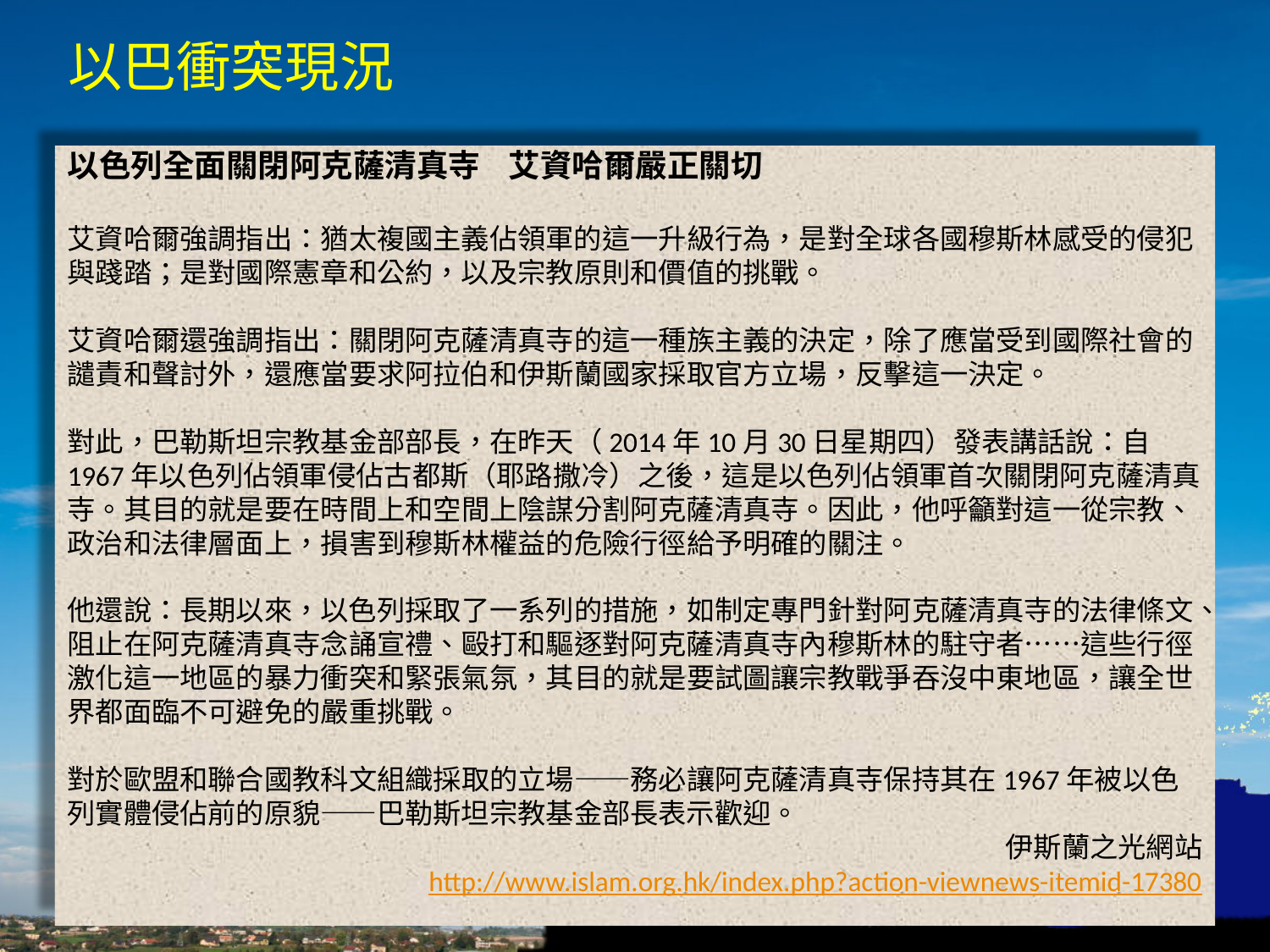

# 以巴衝突現況
以色列全面關閉阿克薩清真寺    艾資哈爾嚴正關切

艾資哈爾強調指出：猶太複國主義佔領軍的這一升級行為，是對全球各國穆斯林感受的侵犯與踐踏；是對國際憲章和公約，以及宗教原則和價值的挑戰。

艾資哈爾還強調指出：關閉阿克薩清真寺的這一種族主義的決定，除了應當受到國際社會的譴責和聲討外，還應當要求阿拉伯和伊斯蘭國家採取官方立場，反擊這一決定。

對此，巴勒斯坦宗教基金部部長，在昨天（2014年10月30日星期四）發表講話說：自1967年以色列佔領軍侵佔古都斯（耶路撒冷）之後，這是以色列佔領軍首次關閉阿克薩清真寺。其目的就是要在時間上和空間上陰謀分割阿克薩清真寺。因此，他呼籲對這一從宗教、政治和法律層面上，損害到穆斯林權益的危險行徑給予明確的關注。

他還說：長期以來，以色列採取了一系列的措施，如制定專門針對阿克薩清真寺的法律條文、阻止在阿克薩清真寺念誦宣禮、毆打和驅逐對阿克薩清真寺內穆斯林的駐守者……這些行徑激化這一地區的暴力衝突和緊張氣氛，其目的就是要試圖讓宗教戰爭吞沒中東地區，讓全世界都面臨不可避免的嚴重挑戰。

對於歐盟和聯合國教科文組織採取的立場——務必讓阿克薩清真寺保持其在1967年被以色列實體侵佔前的原貌——巴勒斯坦宗教基金部長表示歡迎。
伊斯蘭之光網站
 http://www.islam.org.hk/index.php?action-viewnews-itemid-17380